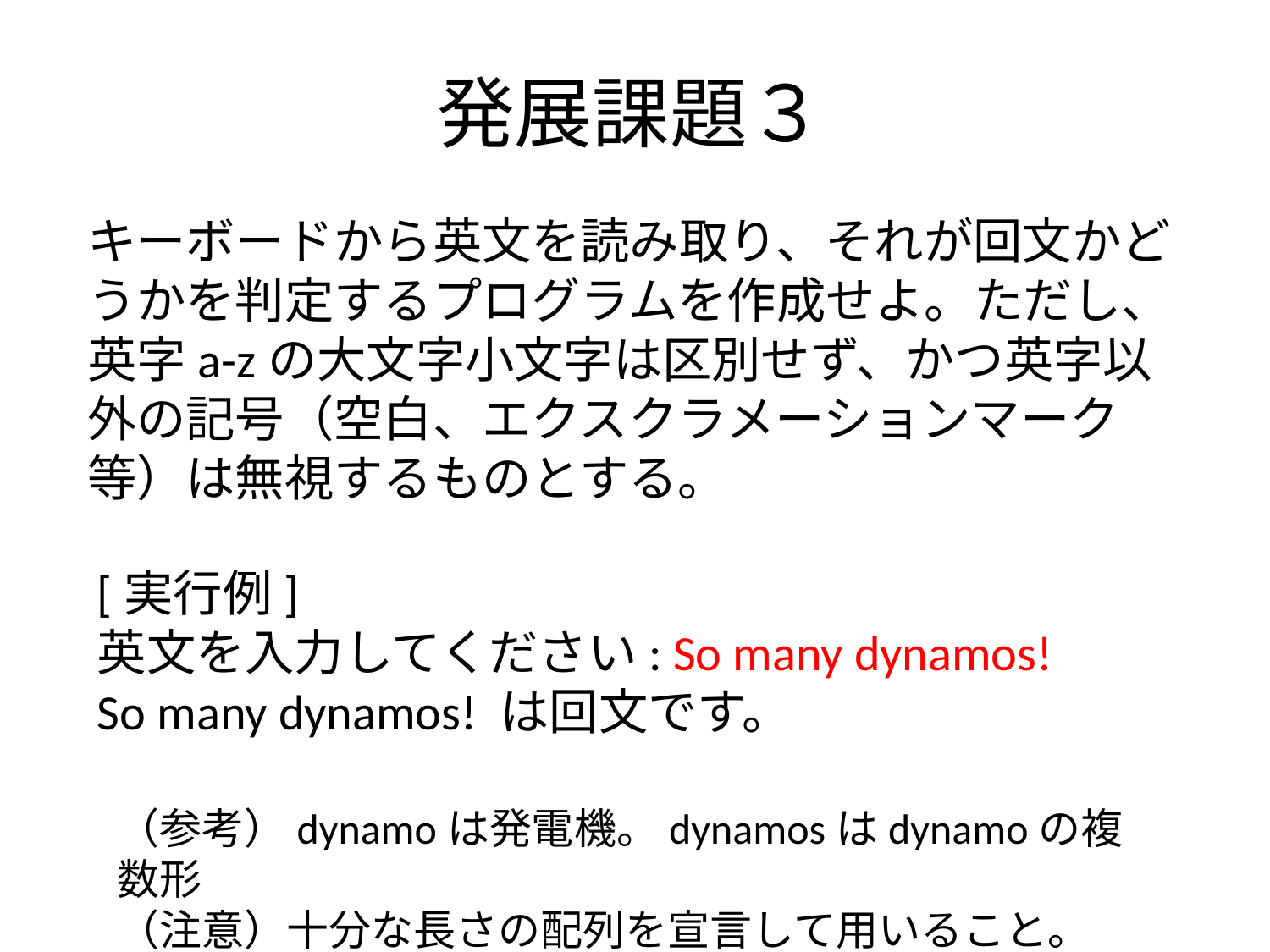

# 発展課題３
キーボードから英文を読み取り、それが回文かどうかを判定するプログラムを作成せよ。ただし、英字a-zの大文字小文字は区別せず、かつ英字以外の記号（空白、エクスクラメーションマーク等）は無視するものとする。
[実行例]
英文を入力してください: So many dynamos!
So many dynamos! は回文です。
（参考）dynamoは発電機。dynamosはdynamoの複数形
（注意）十分な長さの配列を宣言して用いること。